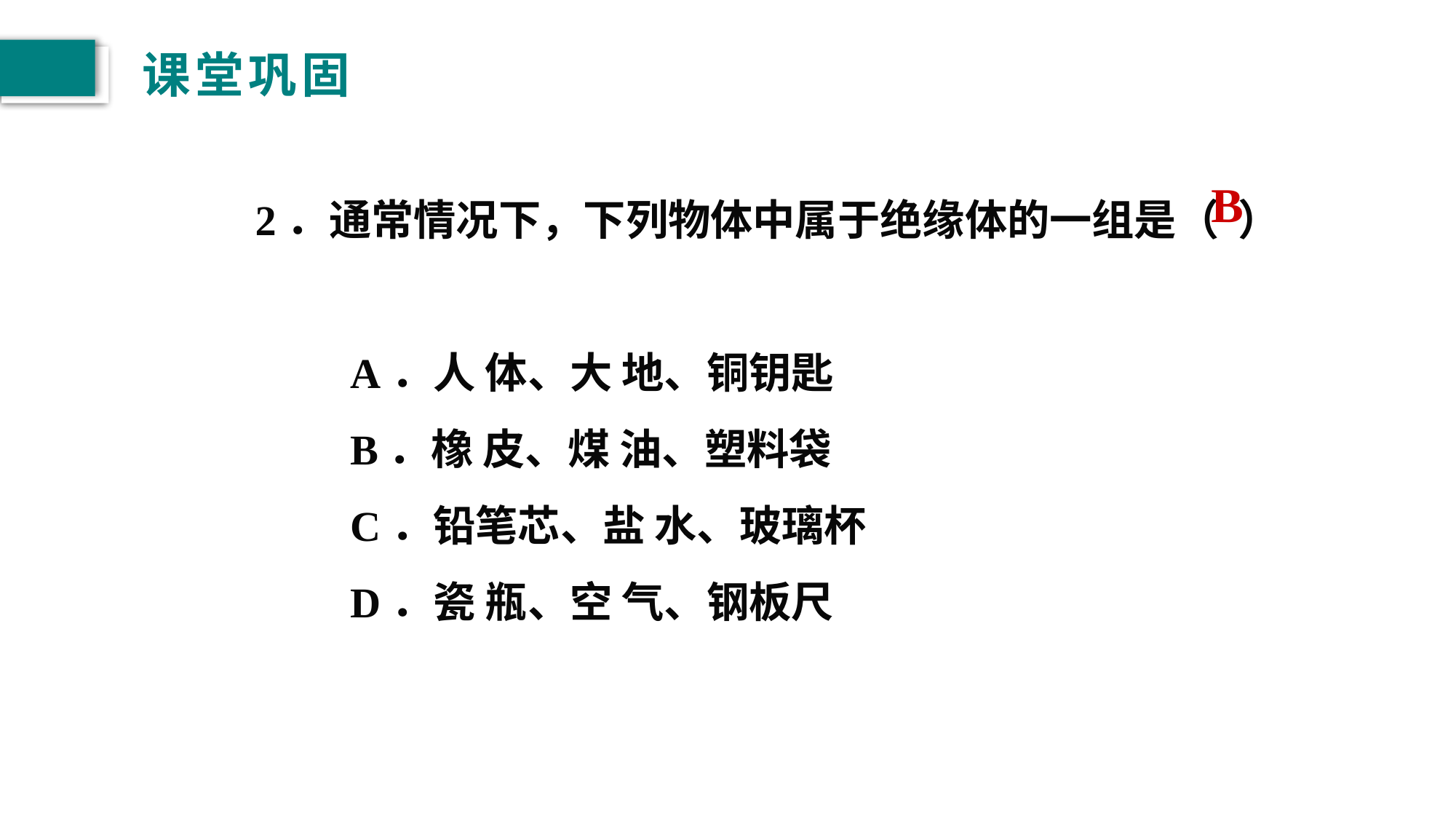

# 课堂巩固
2．通常情况下，下列物体中属于绝缘体的一组是（  ）
　　A．人 体、大 地、铜钥匙
　　B．橡 皮、煤 油、塑料袋
　　C．铅笔芯、盐 水、玻璃杯
　　D．瓷 瓶、空 气、钢板尺
B